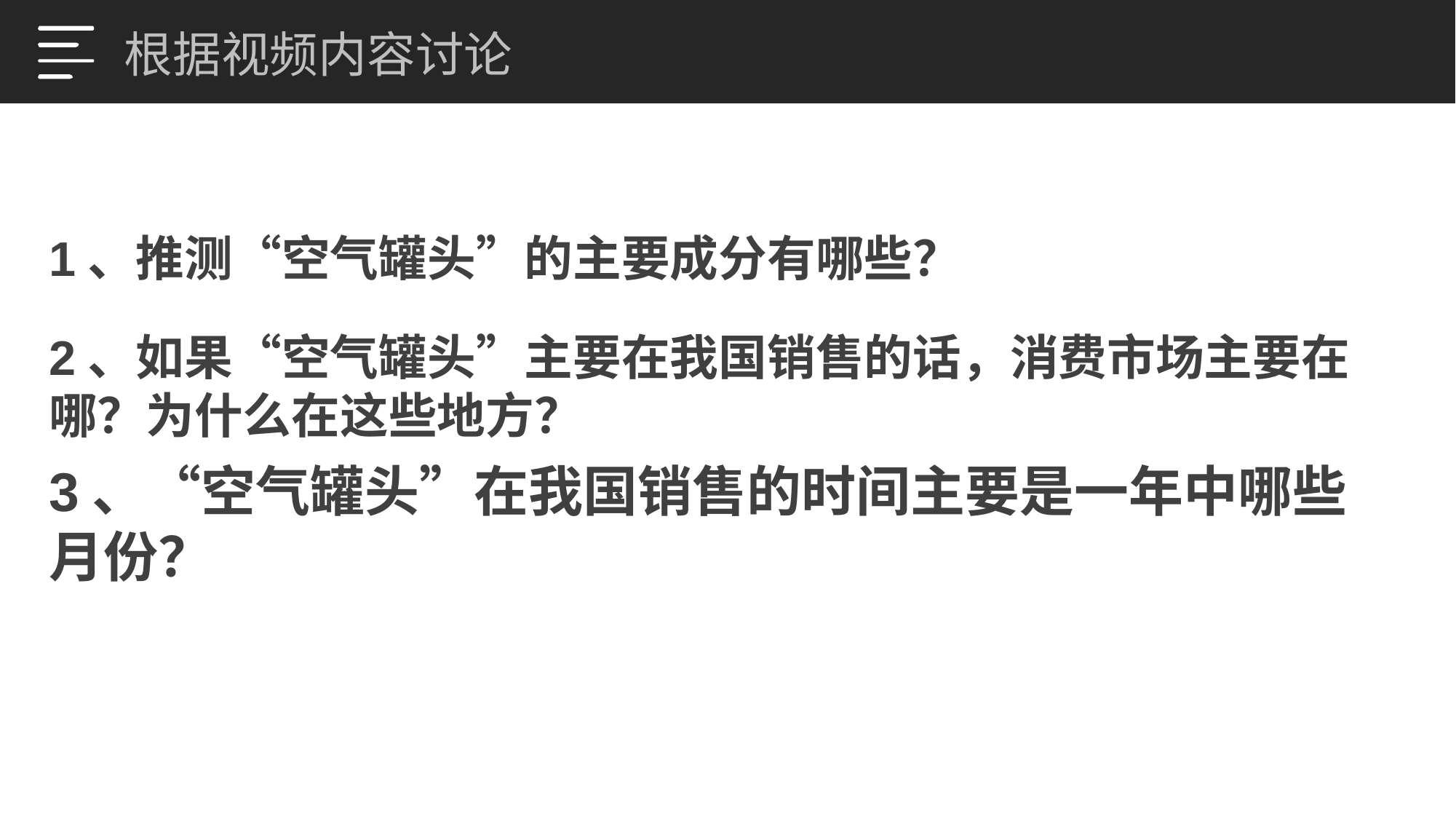

根据视频内容讨论

1、推测“空气罐头”的主要成分有哪些？
2、如果“空气罐头”主要在我国销售的话，消费市场主要在哪？为什么在这些地方？
3、“空气罐头”在我国销售的时间主要是一年中哪些月份？